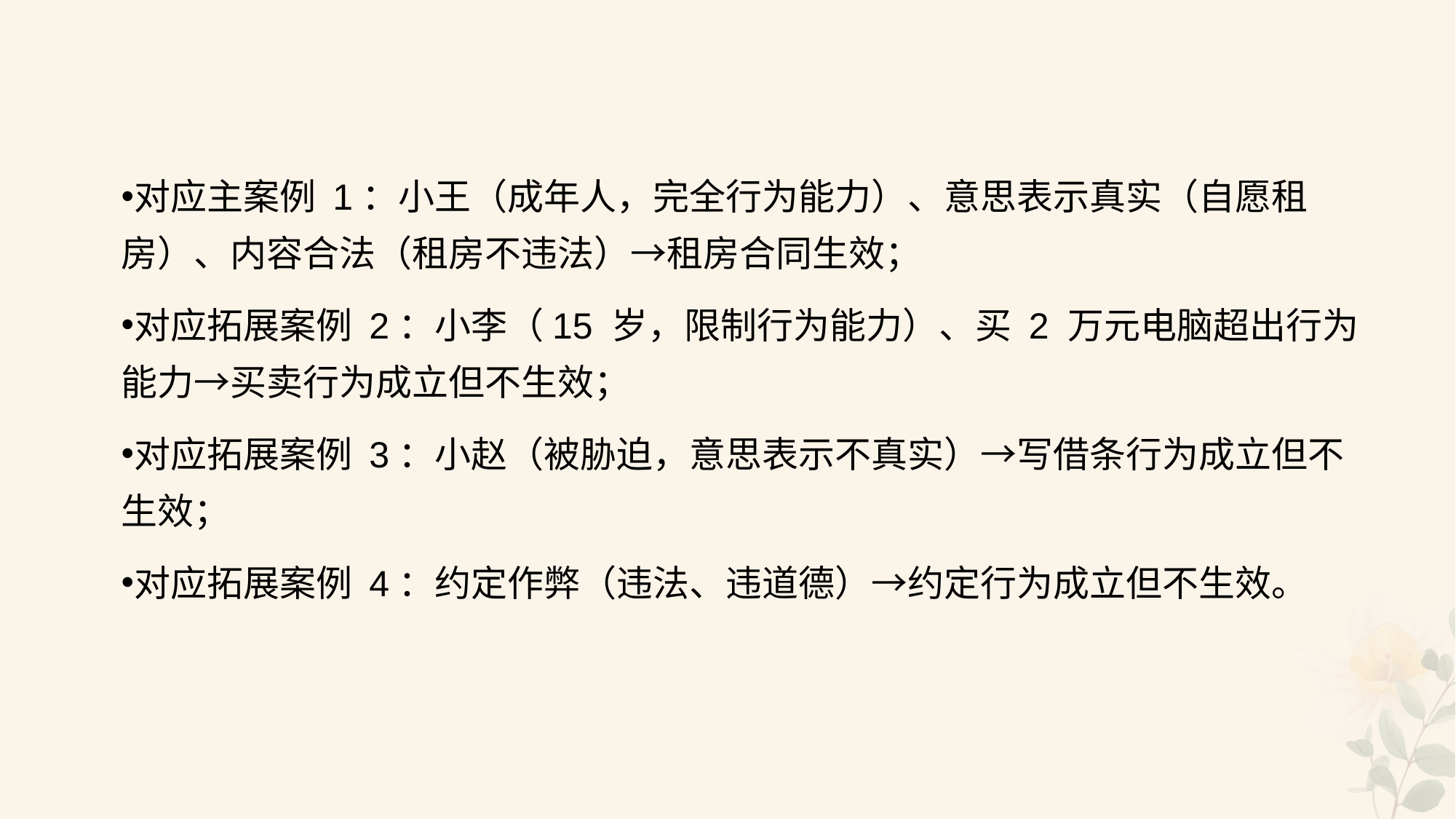

#
对应主案例 1：小王（成年人，完全行为能力）、意思表示真实（自愿租房）、内容合法（租房不违法）→租房合同生效；
对应拓展案例 2：小李（15 岁，限制行为能力）、买 2 万元电脑超出行为能力→买卖行为成立但不生效；
对应拓展案例 3：小赵（被胁迫，意思表示不真实）→写借条行为成立但不生效；
对应拓展案例 4：约定作弊（违法、违道德）→约定行为成立但不生效。